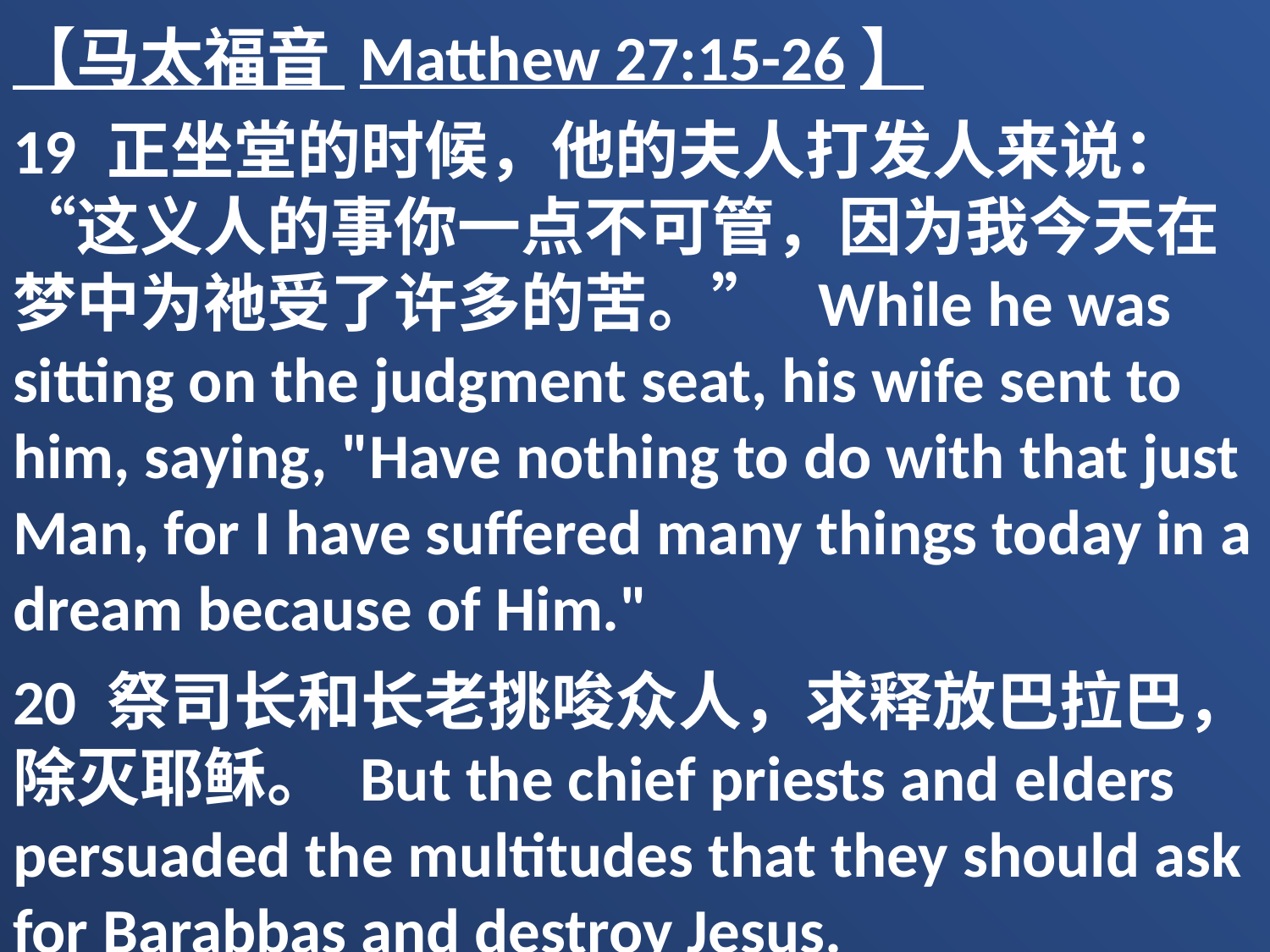

【马太福音 Matthew 27:15-26】
19 正坐堂的时候，他的夫人打发人来说：“这义人的事你一点不可管，因为我今天在梦中为祂受了许多的苦。”  While he was sitting on the judgment seat, his wife sent to him, saying, "Have nothing to do with that just Man, for I have suffered many things today in a dream because of Him."
20 祭司长和长老挑唆众人，求释放巴拉巴，除灭耶稣。 But the chief priests and elders persuaded the multitudes that they should ask for Barabbas and destroy Jesus.